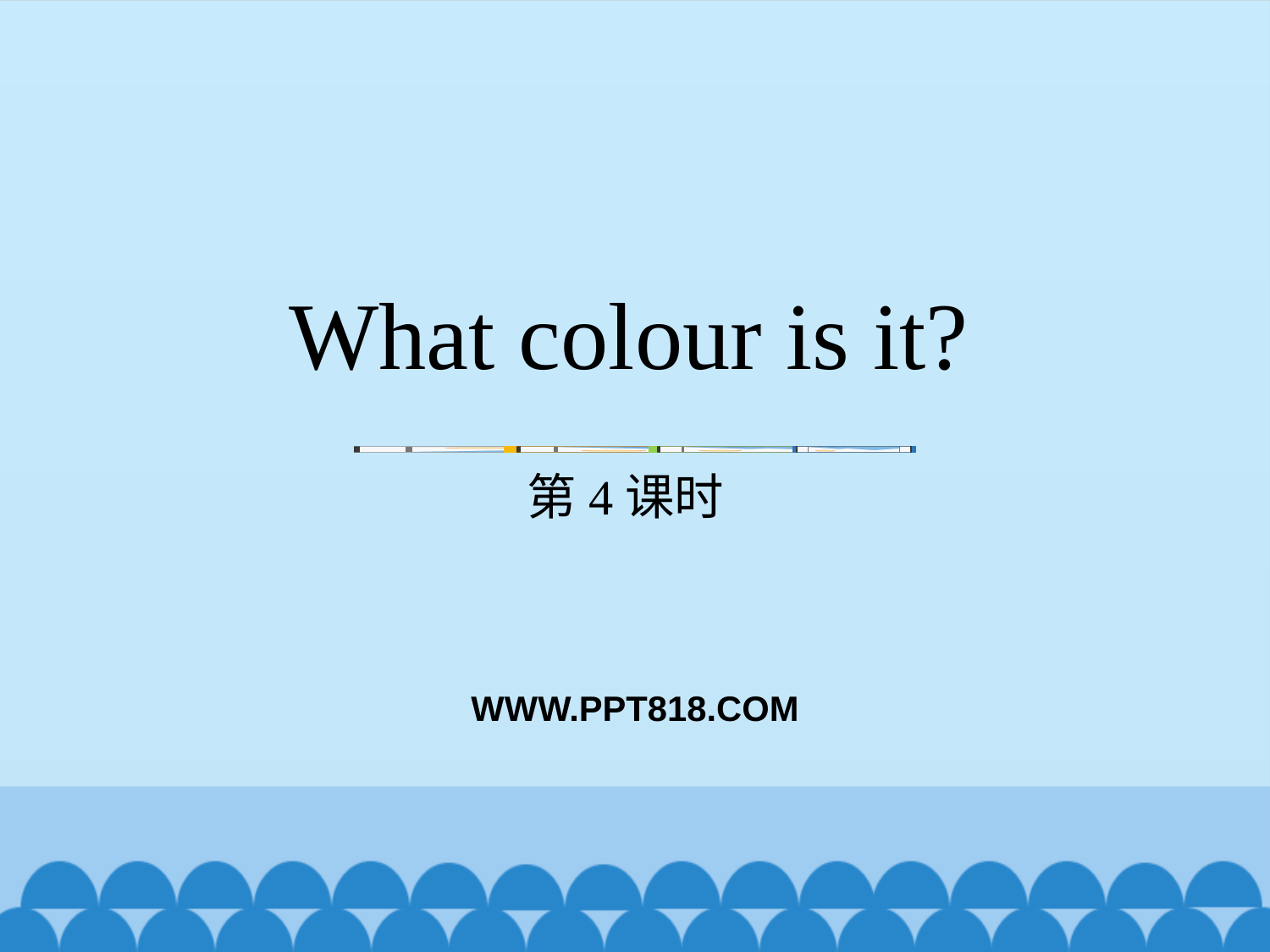

# What colour is it?

第4课时
WWW.PPT818.COM